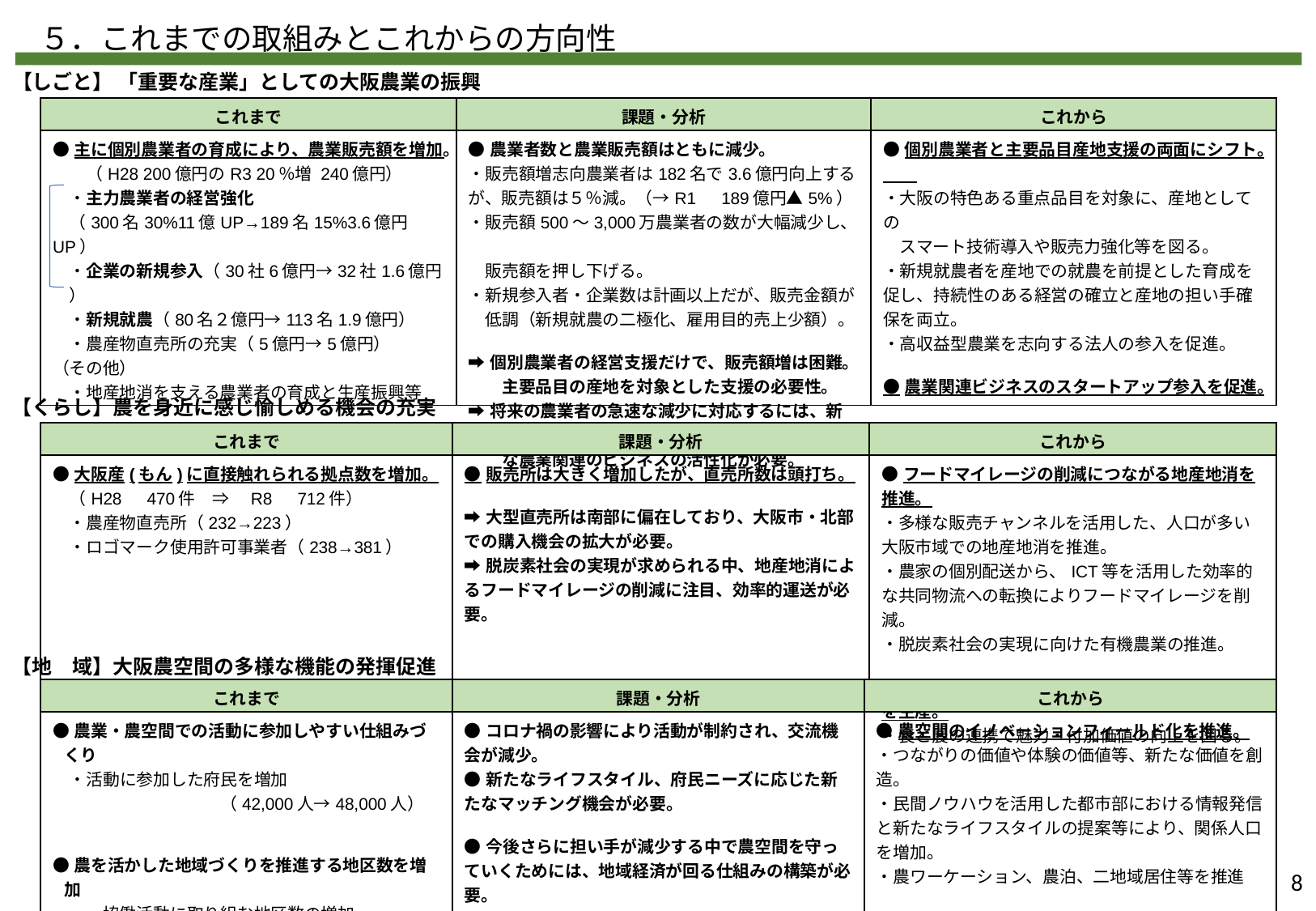

５．これまでの取組みとこれからの方向性

【しごと】 「重要な産業」としての大阪農業の振興
| これまで | 課題・分析 | これから |
| --- | --- | --- |
| ●主に個別農業者の育成により、農業販売額を増加。 　　（H28 200億円のR3 20％増 240億円） 　・主力農業者の経営強化 　（300名30%11億UP→189名15%3.6億円UP） 　・企業の新規参入（30社6億円→32社1.6億円　） 　・新規就農（80名２億円→113名1.9億円） 　・農産物直売所の充実（5億円→5億円） （その他） 　・地産地消を支える農業者の育成と生産振興等 | ●農業者数と農業販売額はともに減少。 ・販売額増志向農業者は182名で3.6億円向上するが、販売額は５％減。（→R1　189億円▲5%） ・販売額500～3,000万農業者の数が大幅減少し、　　 　販売額を押し下げる。 ・新規参入者・企業数は計画以上だが、販売金額が 　低調（新規就農の二極化、雇用目的売上少額）。 ➡個別農業者の経営支援だけで、販売額増は困難。 　　主要品目の産地を対象とした支援の必要性。 ➡将来の農業者の急速な減少に対応するには、新た 　　な農業関連のビジネスの活性化が必要。 | ●個別農業者と主要品目産地支援の両面にシフト。　　 ・大阪の特色ある重点品目を対象に、産地としての 　スマート技術導入や販売力強化等を図る。 ・新規就農者を産地での就農を前提とした育成を促し、持続性のある経営の確立と産地の担い手確保を両立。 ・高収益型農業を志向する法人の参入を促進。 ●農業関連ビジネスのスタートアップ参入を促進。 |

【くらし】農を身近に感じ愉しめる機会の充実
| これまで | 課題・分析 | これから |
| --- | --- | --- |
| ●大阪産(もん)に直接触れられる拠点数を増加。 　（H28　470件　⇒　R8　712件） 　・農産物直売所（232→223）　 　・ロゴマーク使用許可事業者（238→381） | ●販売所は大きく増加したが、直売所数は頭打ち。 ➡大型直売所は南部に偏在しており、大阪市・北部での購入機会の拡大が必要。 ➡脱炭素社会の実現が求められる中、地産地消によるフードマイレージの削減に注目、効率的運送が必要。 | ●フードマイレージの削減につながる地産地消を推進。 ・多様な販売チャンネルを活用した、人口が多い大阪市域での地産地消を推進。 ・農家の個別配送から、ICT等を活用した効率的な共同物流への転換によりフードマイレージを削減。 ・脱炭素社会の実現に向けた有機農業の推進。 ●機能性や食味などより質の高い大阪産(もん)を生産。 ・食と農の連携で魅力・付加価値の向上を図る。 |
【地　域】大阪農空間の多様な機能の発揮促進
| これまで | 課題・分析 | これから |
| --- | --- | --- |
| ●農業・農空間での活動に参加しやすい仕組みづくり 　・活動に参加した府民を増加 　　　　　　　　　　（42,000人→48,000人） ●農を活かした地域づくりを推進する地区数を増加 　　・協働活動に取り組む地区数の増加 　　　　　　　　　　（74地区→84地区） | ●コロナ禍の影響により活動が制約され、交流機会が減少。 ●新たなライフスタイル、府民ニーズに応じた新たなマッチング機会が必要。 ●今後さらに担い手が減少する中で農空間を守っていくためには、地域経済が回る仕組みの構築が必要。 | ●農空間のイノベーションフィールド化を推進。 ・つながりの価値や体験の価値等、新たな価値を創造。 ・民間ノウハウを活用した都市部における情報発信と新たなライフスタイルの提案等により、関係人口を増加。 ・農ワーケーション、農泊、二地域居住等を推進 ●地域経営の視点からの自立的な農空間づくりを推進。 ・アグリベンチャーや地域ビジネスの展開による自立性の確保 |
8